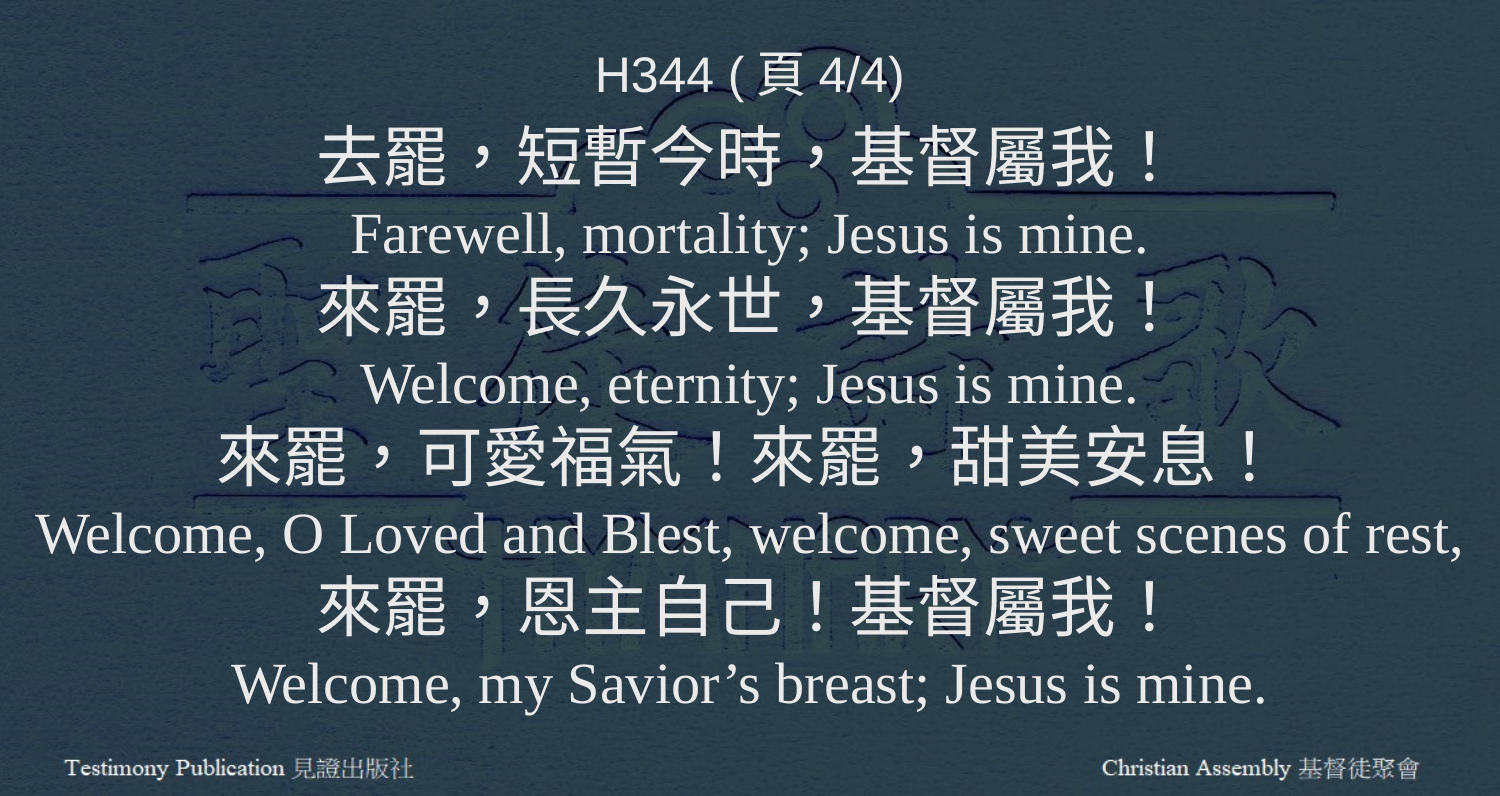

H344 (頁4/4)
去罷，短暫今時，基督屬我！
Farewell, mortality; Jesus is mine.
來罷，長久永世，基督屬我！
Welcome, eternity; Jesus is mine.
來罷，可愛福氣！來罷，甜美安息！
Welcome, O Loved and Blest, welcome, sweet scenes of rest,
來罷，恩主自己！基督屬我！
Welcome, my Savior’s breast; Jesus is mine.